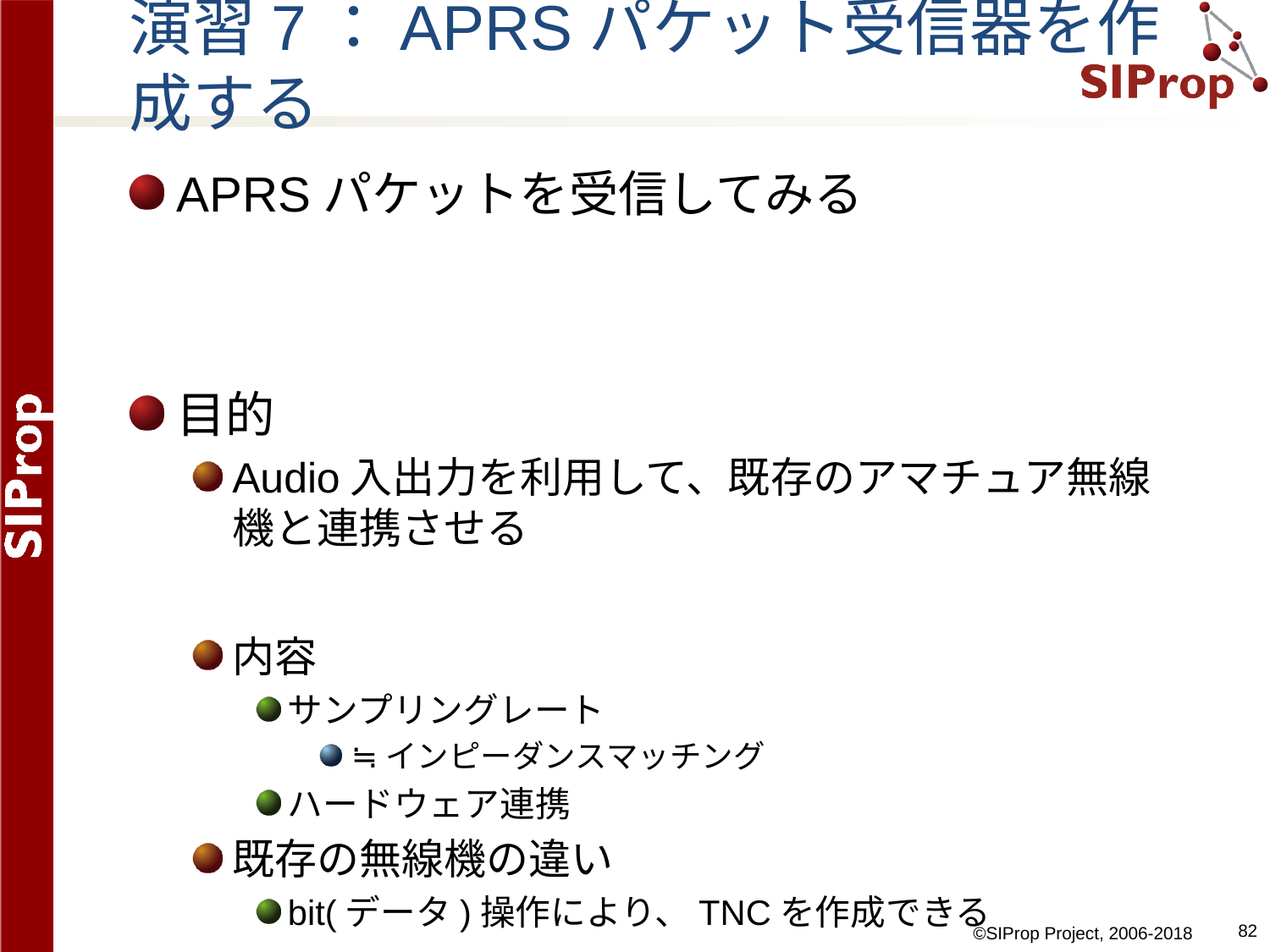

# 演習7：APRSパケット受信器を作成する
APRSパケットを受信してみる

目的
Audio入出力を利用して、既存のアマチュア無線機と連携させる

内容
サンプリングレート
≒インピーダンスマッチング
ハードウェア連携
既存の無線機の違い
bit(データ)操作により、TNCを作成できる